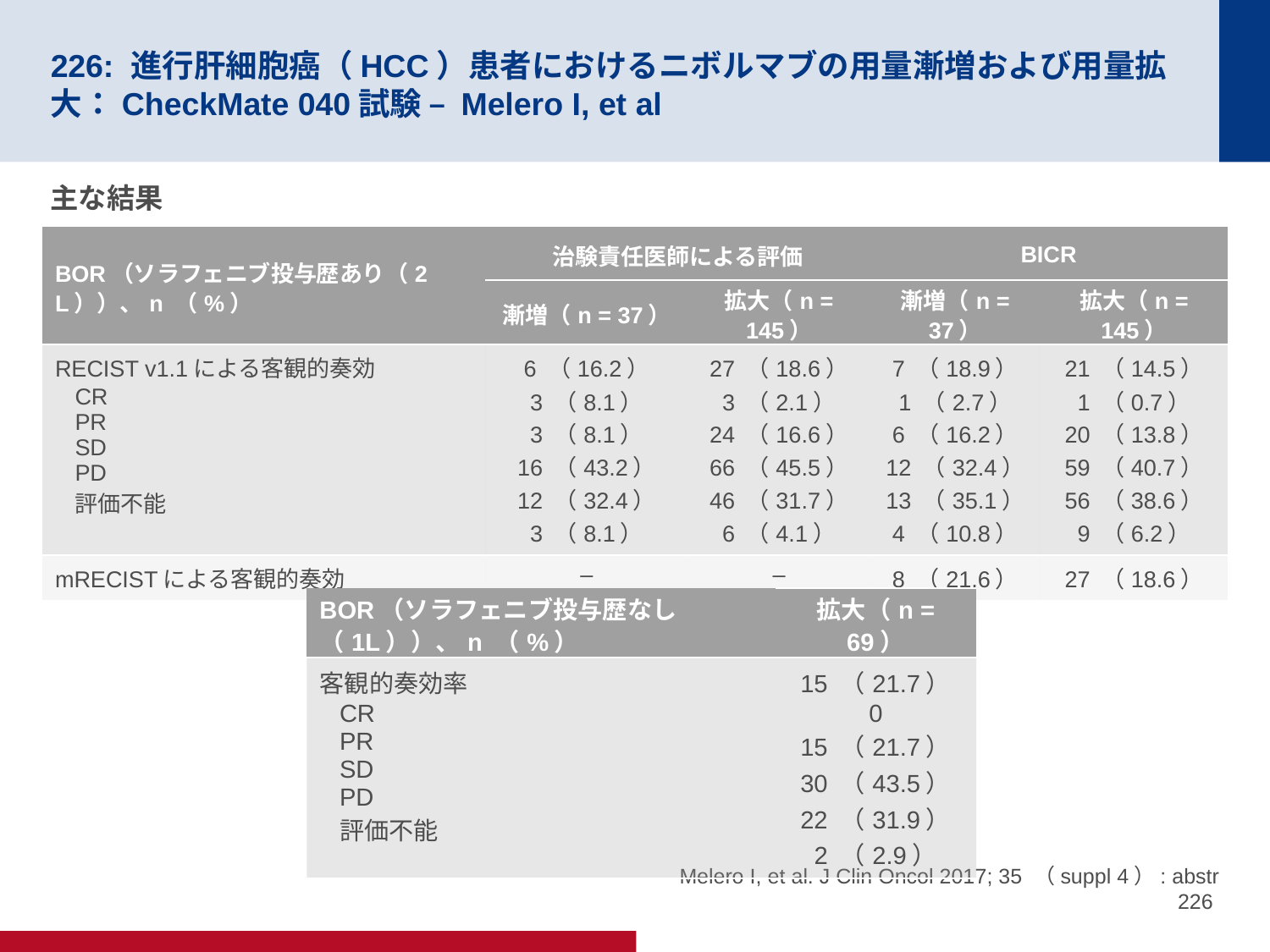

# 226: 進行肝細胞癌（HCC）患者におけるニボルマブの用量漸増および用量拡大：CheckMate 040試験 – Melero I, et al
主な結果
| BOR（ソラフェニブ投与歴あり（2L））、n （%） | 治験責任医師による評価 |  | BICR |  |
| --- | --- | --- | --- | --- |
|  | 漸増（n = 37） | 拡大（n = 145） | 漸増（n = 37） | 拡大（n = 145） |
| RECIST v1.1による客観的奏効 CR PR SD PD 評価不能 | 6 （16.2） 3 （8.1） 3 （8.1） 16 （43.2） 12 （32.4） 3 （8.1） | 27 （18.6） 3 （2.1） 24 （16.6） 66 （45.5） 46 （31.7） 6 （4.1） | 7 （18.9） 1 （2.7） 6 （16.2） 12 （32.4） 13 （35.1） 4 （10.8） | 21 （14.5） 1 （0.7） 20 （13.8） 59 （40.7） 56 （38.6） 9 （6.2） |
| mRECISTによる客観的奏効 | – | – | 8 （21.6） | 27 （18.6） |
| BOR（ソラフェニブ投与歴なし（1L））、n （%） | 拡大（n = 69） |
| --- | --- |
| 客観的奏効率 CR PR SD PD 評価不能 | 15 （21.7） 0 15 （21.7） 30 （43.5） 22 （31.9） 2 （2.9） |
Melero I, et al. J Clin Oncol 2017; 35 （suppl 4）: abstr 226